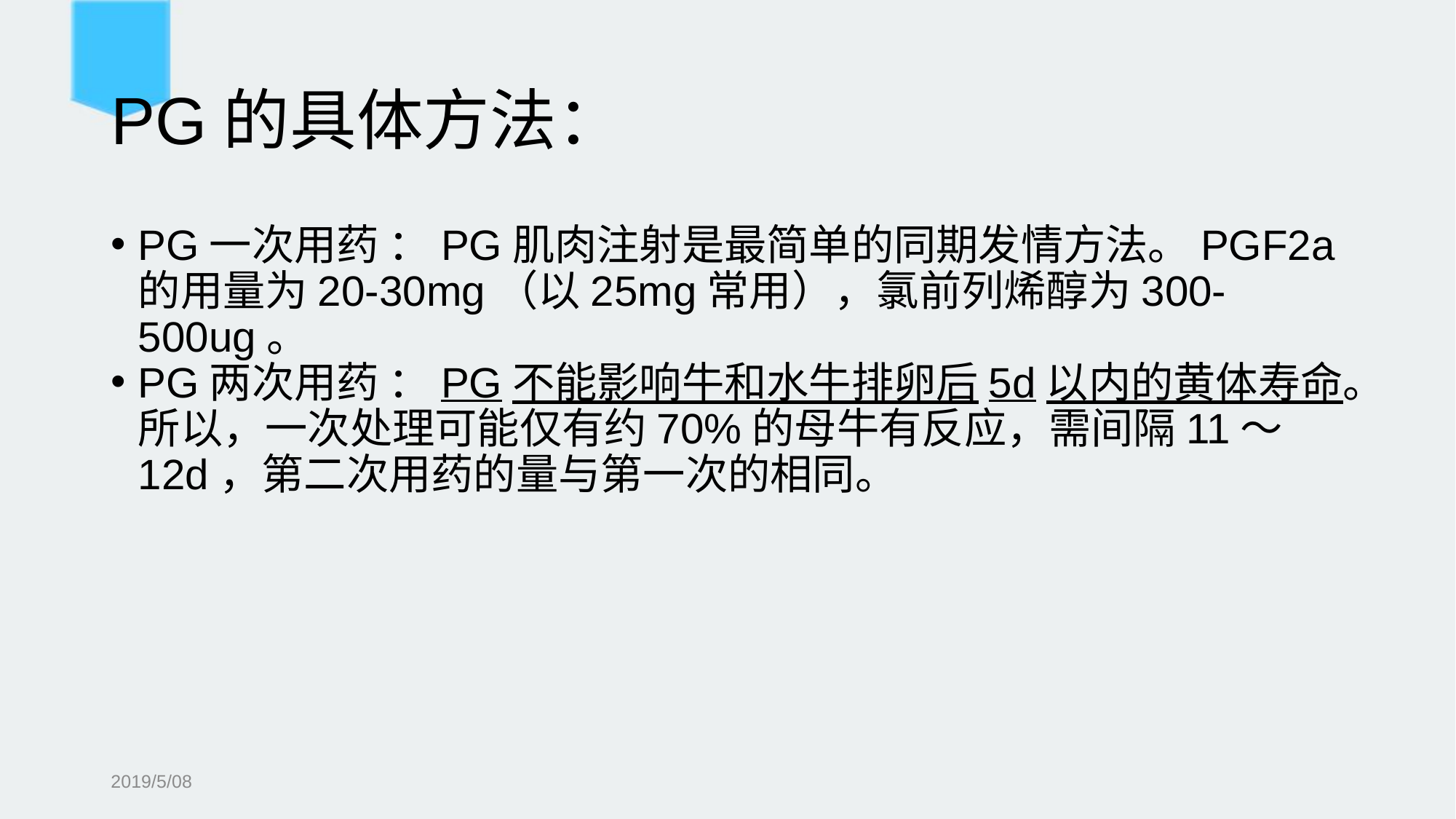

# PG的具体方法：
PG一次用药 ：PG肌肉注射是最简单的同期发情方法。PGF2a的用量为20-30mg（以25mg常用），氯前列烯醇为300-500ug。
PG两次用药 ：PG不能影响牛和水牛排卵后5d以内的黄体寿命。所以，一次处理可能仅有约70%的母牛有反应，需间隔11～12d，第二次用药的量与第一次的相同。
2019/5/08